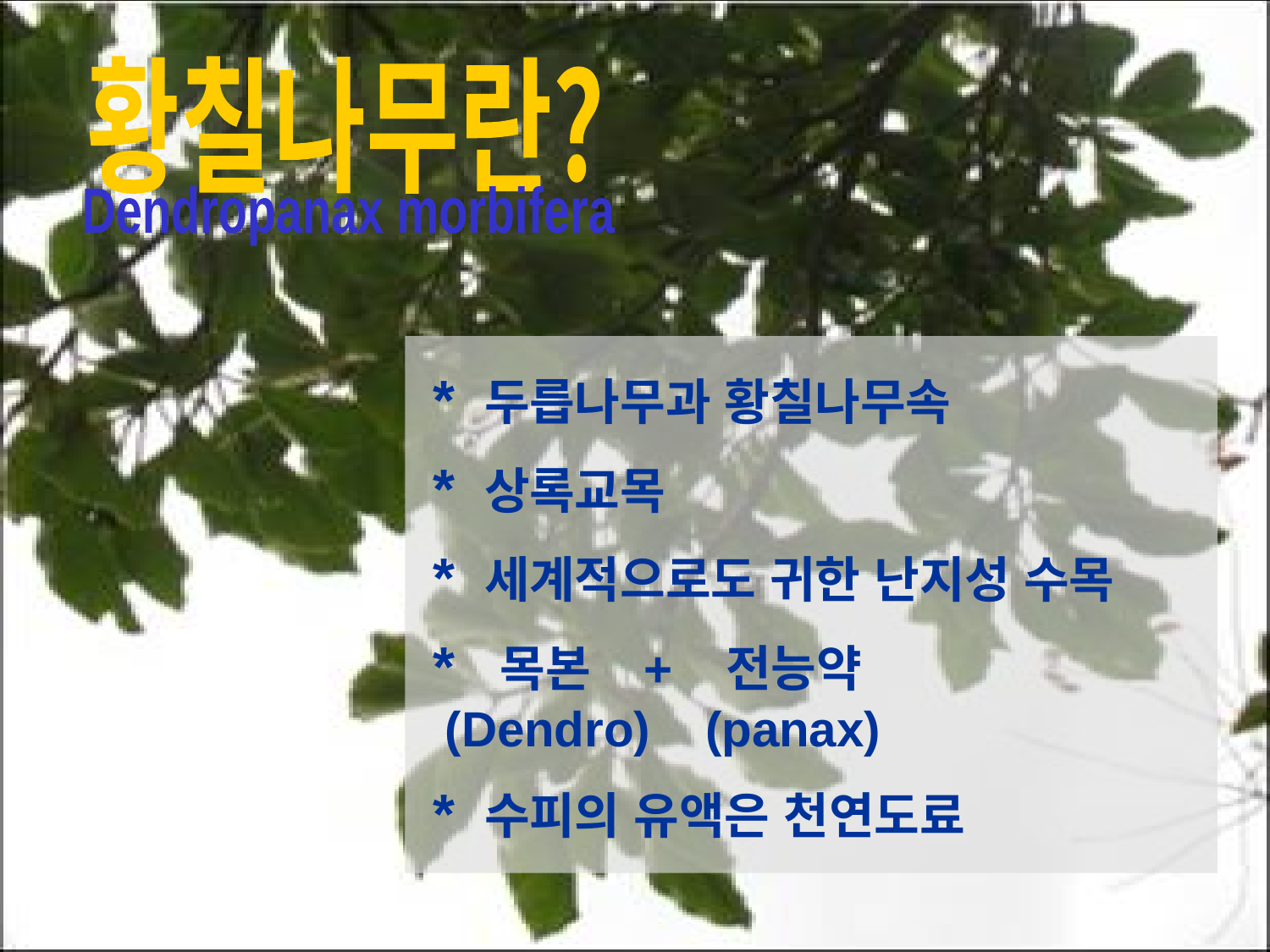

황칠나무란?
Dendropanax morbifera

 * 두릅나무과 황칠나무속

 * 상록교목

 * 세계적으로도 귀한 난지성 수목

 *  목본   +   전능약
  (Dendro)    (panax)

 * 수피의 유액은 천연도료